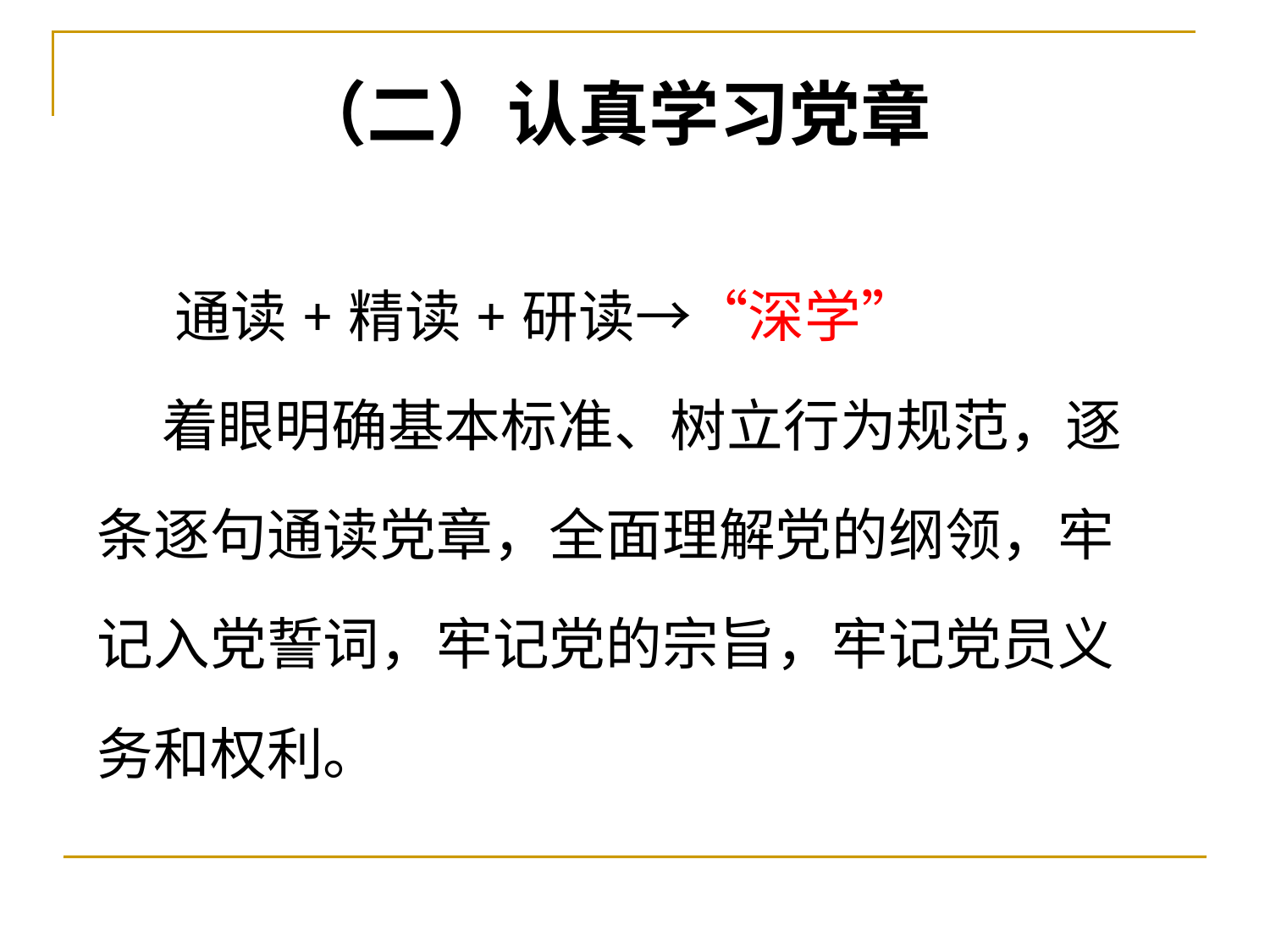

# （二）认真学习党章
     通读+精读+研读→“深学”
    着眼明确基本标准、树立行为规范，逐条逐句通读党章，全面理解党的纲领，牢记入党誓词，牢记党的宗旨，牢记党员义务和权利。